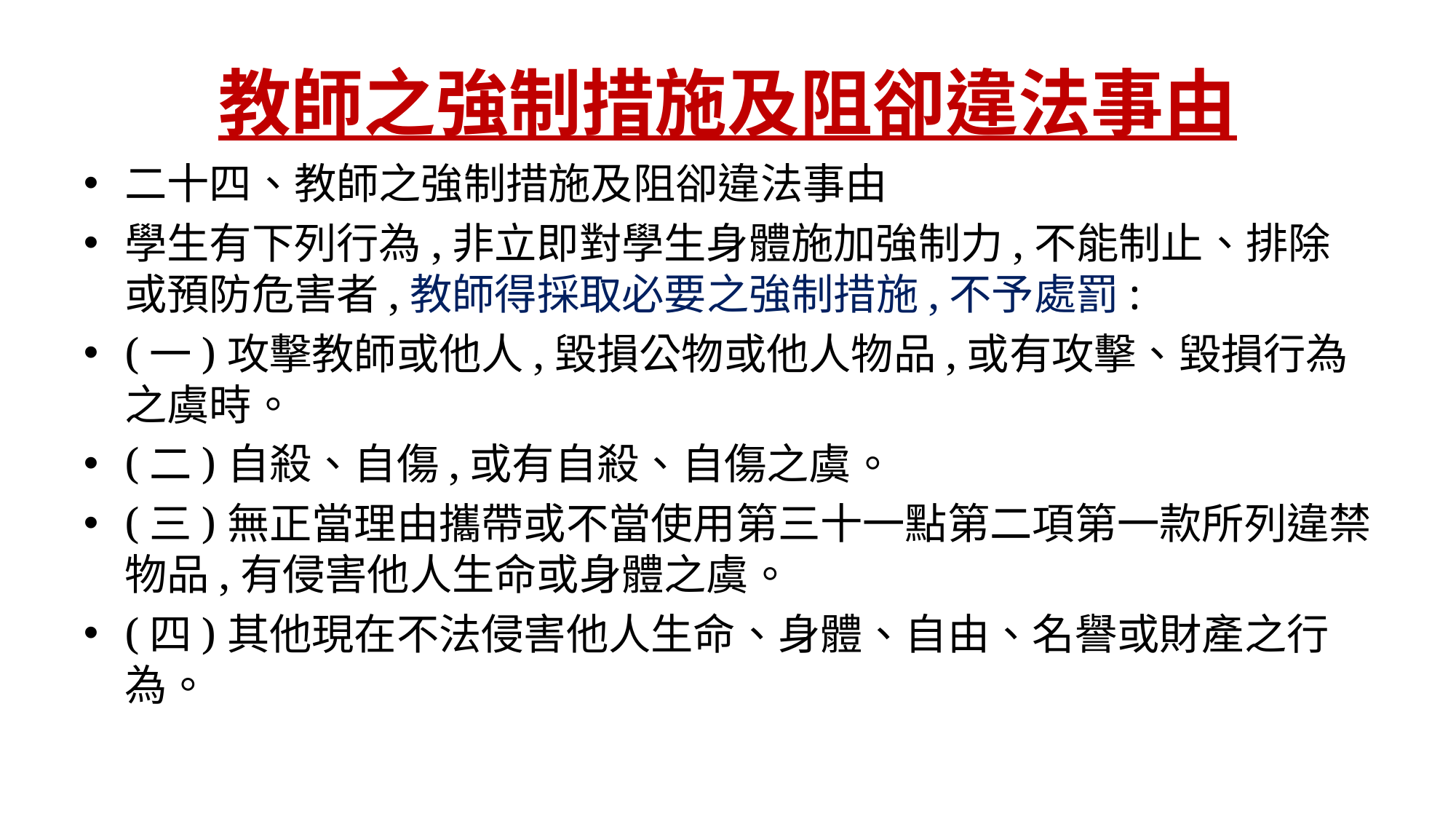

# 教師之強制措施及阻卻違法事由
二十四、教師之強制措施及阻卻違法事由
學生有下列行為,非立即對學生身體施加強制力,不能制止、排除或預防危害者,教師得採取必要之強制措施,不予處罰:
(一)攻擊教師或他人,毀損公物或他人物品,或有攻擊、毀損行為之虞時。
(二)自殺、自傷,或有自殺、自傷之虞。
(三)無正當理由攜帶或不當使用第三十一點第二項第一款所列違禁物品,有侵害他人生命或身體之虞。
(四)其他現在不法侵害他人生命、身體、自由、名譽或財產之行為。